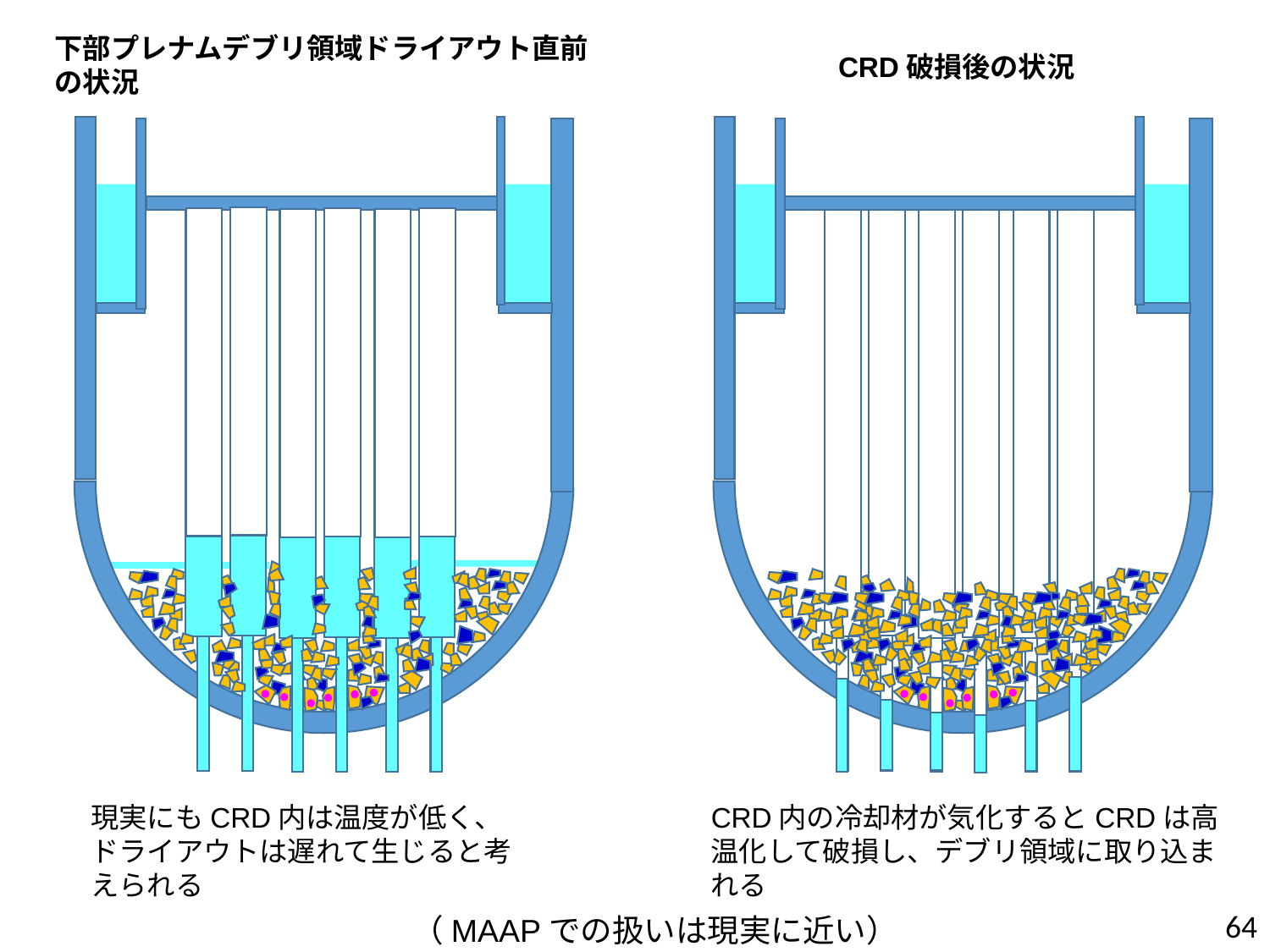

下部プレナムデブリ領域ドライアウト直前の状況
CRD破損後の状況

現実にもCRD内は温度が低く、ドライアウトは遅れて生じると考えられる
CRD内の冷却材が気化するとCRDは高温化して破損し、デブリ領域に取り込まれる
64
（MAAPでの扱いは現実に近い）